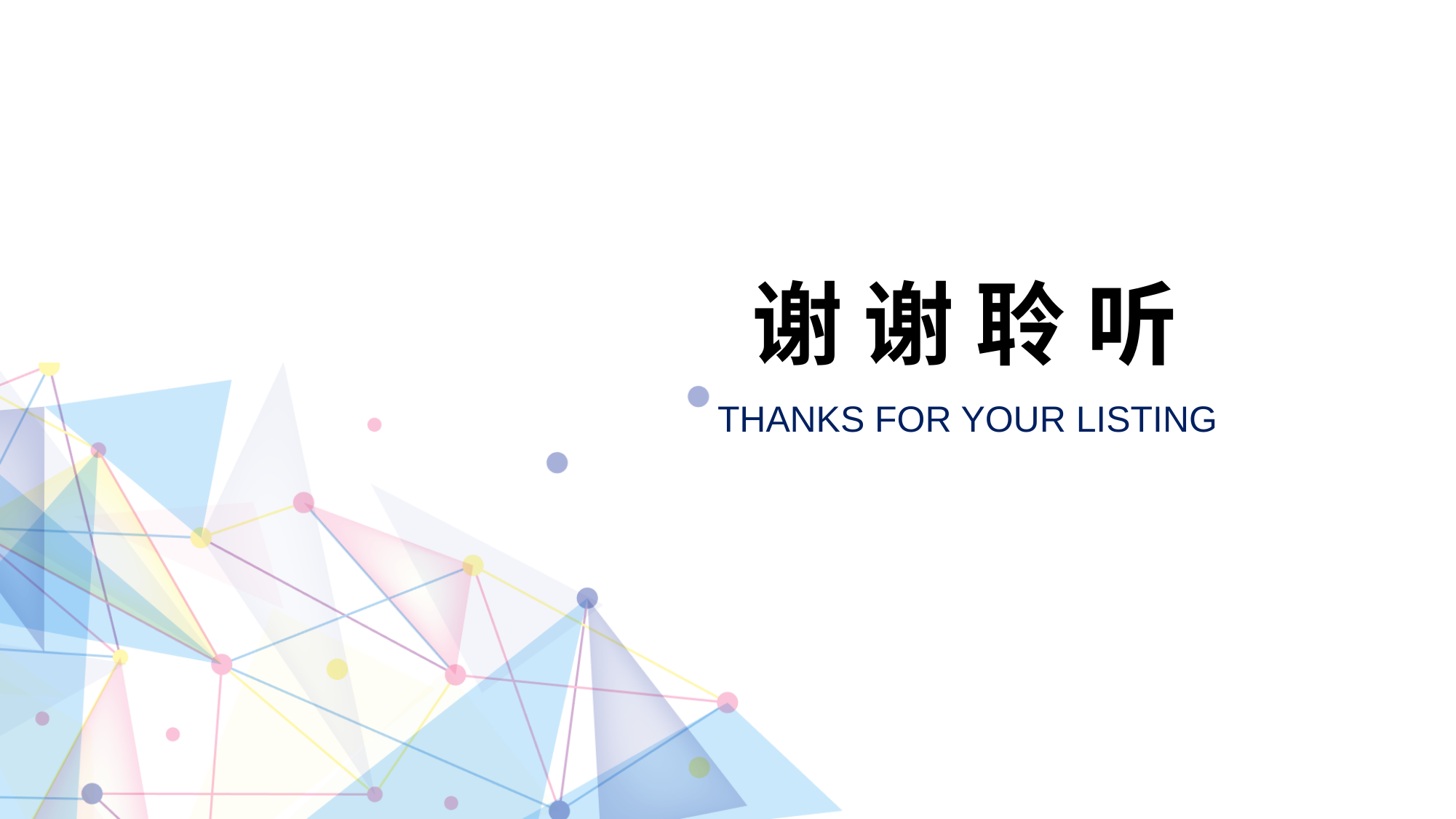

# 谢 谢 聆 听
THANKS FOR YOUR LISTING